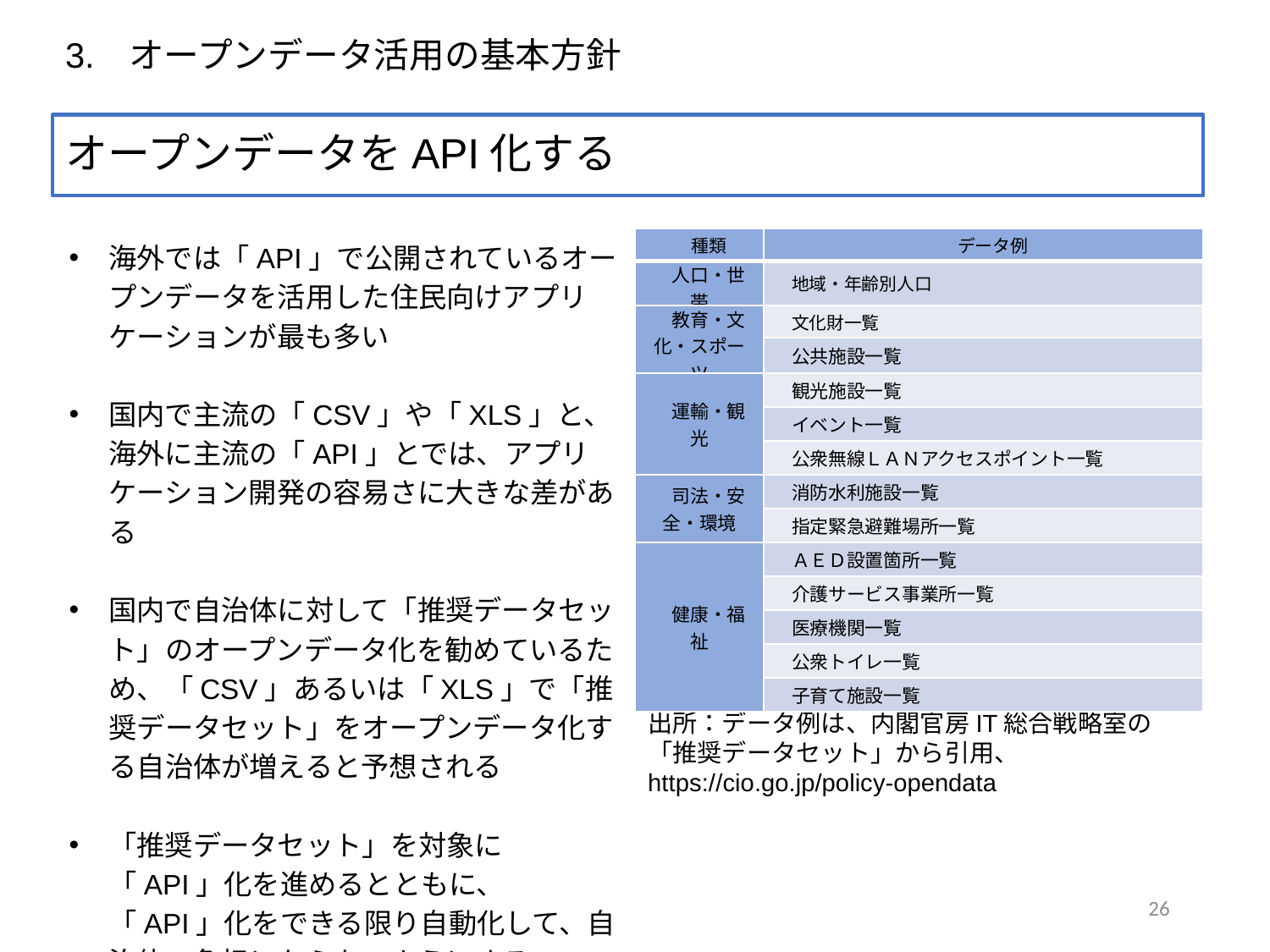

# オープンデータ活用の基本方針
オープンデータをAPI化する
海外では「API」で公開されているオープンデータを活用した住民向けアプリケーションが最も多い

国内で主流の「CSV」や「XLS」と、海外に主流の「API」とでは、アプリケーション開発の容易さに大きな差がある

国内で自治体に対して「推奨データセット」のオープンデータ化を勧めているため、「CSV」あるいは「XLS」で「推奨データセット」をオープンデータ化する自治体が増えると予想される

「推奨データセット」を対象に「API」化を進めるとともに、「API」化をできる限り自動化して、自治体の負担にならないようにする

| 種類 | データ例 |
| --- | --- |
| 人口・世帯 | 地域・年齢別人口 |
| 教育・文化・スポーツ | 文化財一覧 |
|  | 公共施設一覧 |
| 運輸・観光 | 観光施設一覧 |
|  | イベント一覧 |
|  | 公衆無線ＬＡＮアクセスポイント一覧 |
| 司法・安全・環境 | 消防水利施設一覧 |
|  | 指定緊急避難場所一覧 |
| 健康・福祉 | ＡＥＤ設置箇所一覧 |
|  | 介護サービス事業所一覧 |
|  | 医療機関一覧 |
|  | 公衆トイレ一覧 |
|  | 子育て施設一覧 |
出所：データ例は、内閣官房IT総合戦略室の「推奨データセット」から引用、 https://cio.go.jp/policy-opendata
26